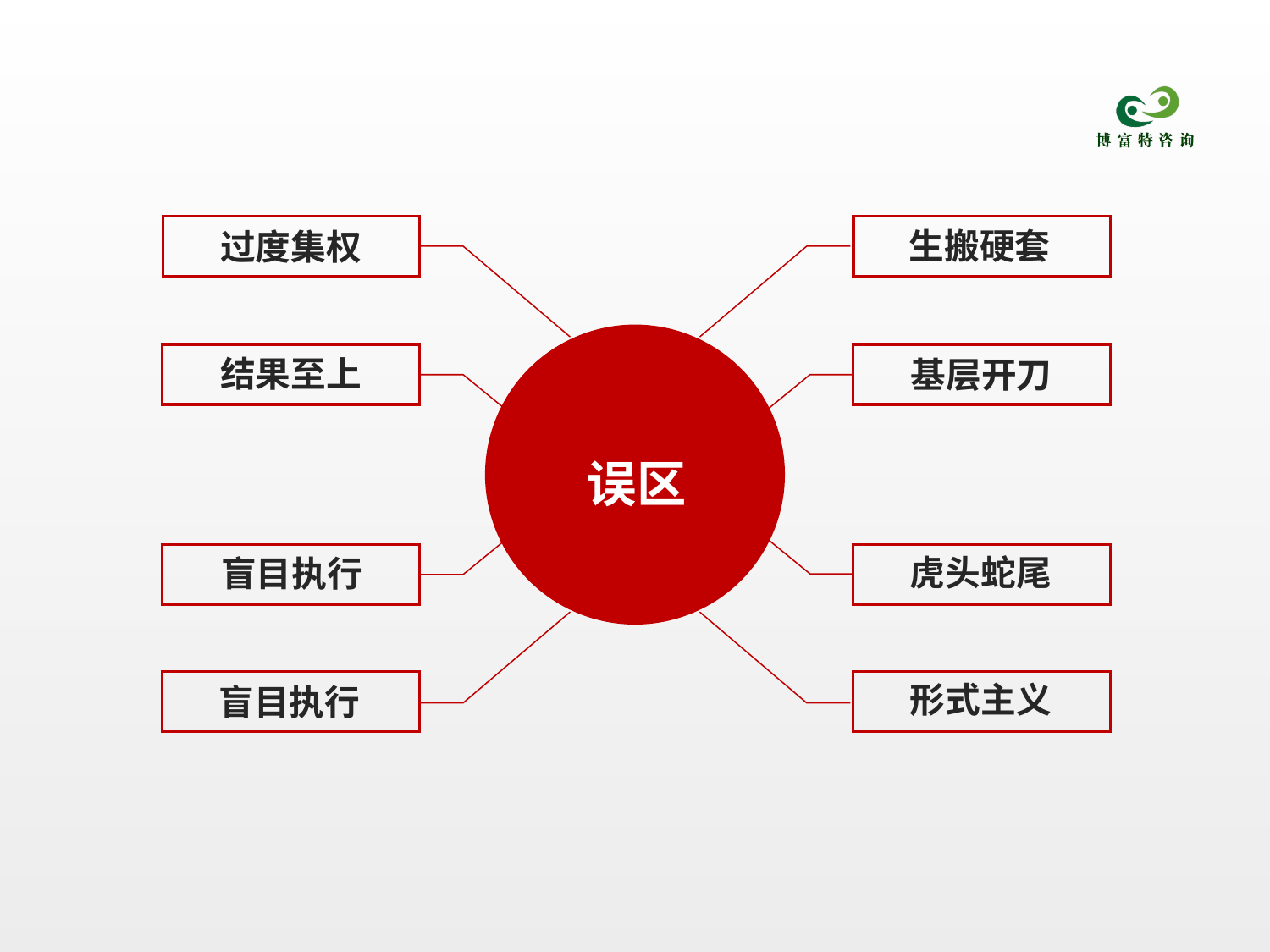

生搬硬套
过度集权

结果至上
基层开刀

误区

虎头蛇尾
盲目执行

形式主义
盲目执行